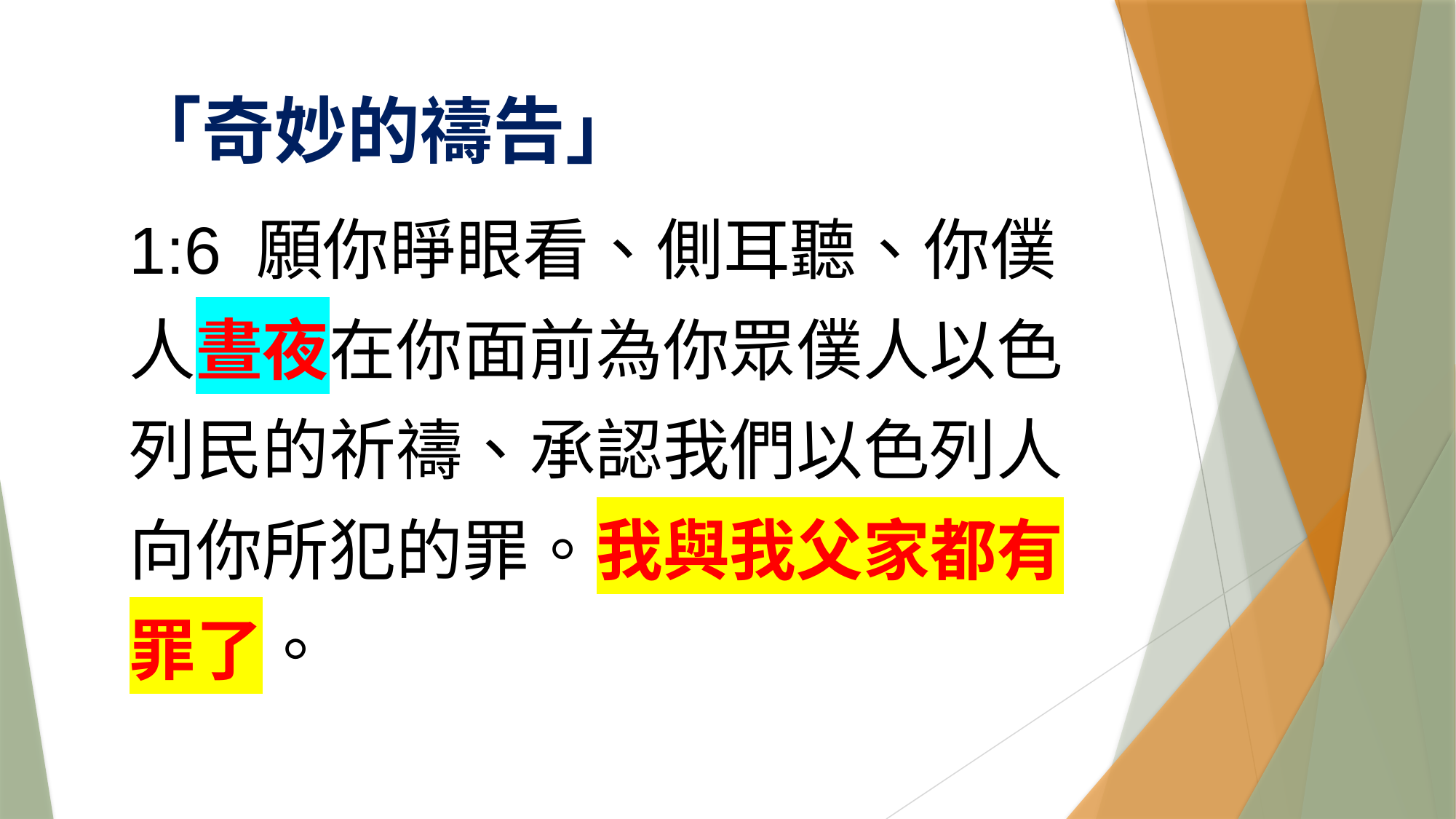

#
「奇妙的禱告」
1:6 願你睜眼看、側耳聽、你僕人晝夜在你面前為你眾僕人以色列民的祈禱、承認我們以色列人向你所犯的罪。我與我父家都有罪了。